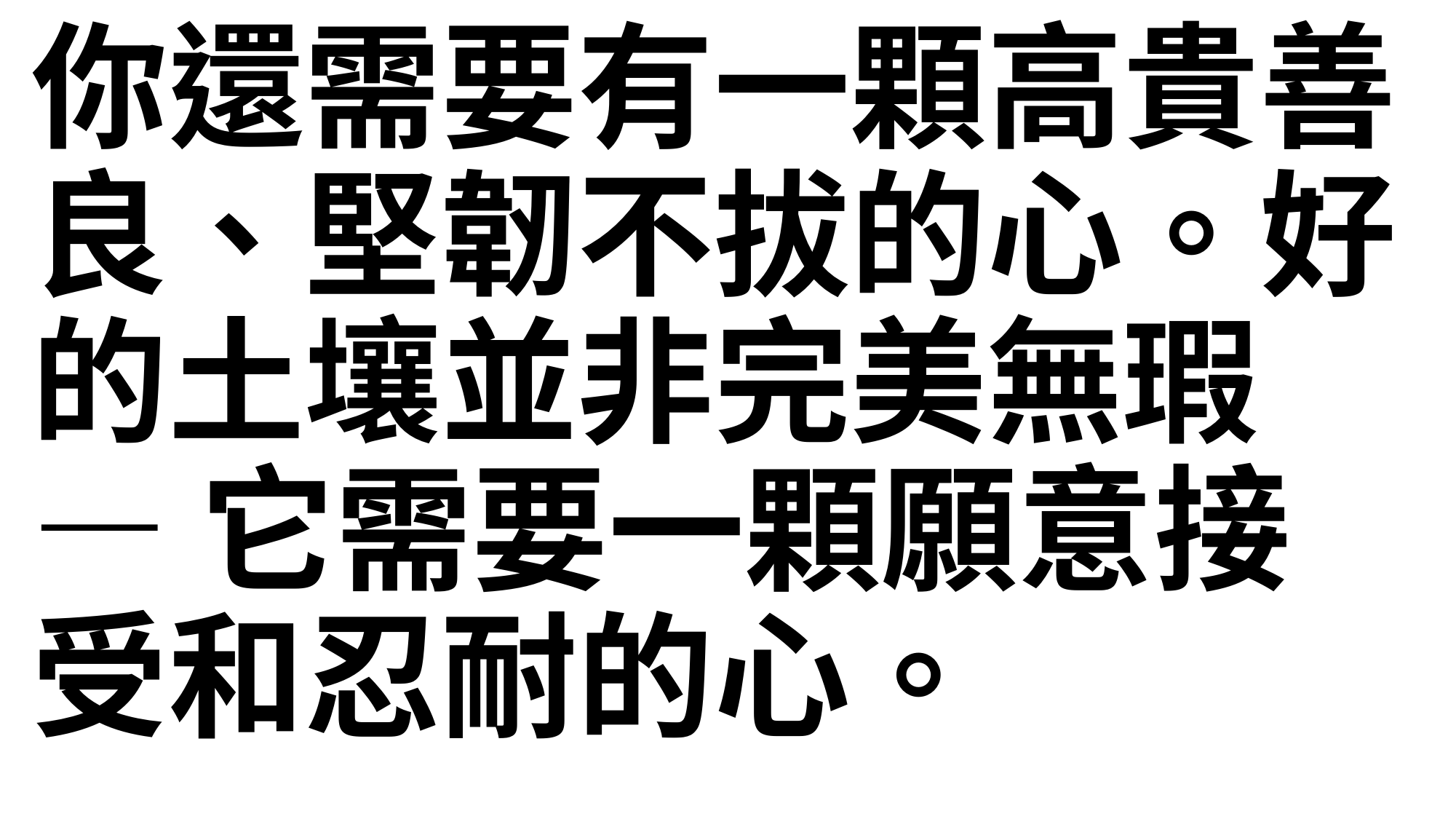

你還需要有一顆高貴善良、堅韌不拔的心。好的土壤並非完美無瑕 — 它需要一顆願意接受和忍耐的心。